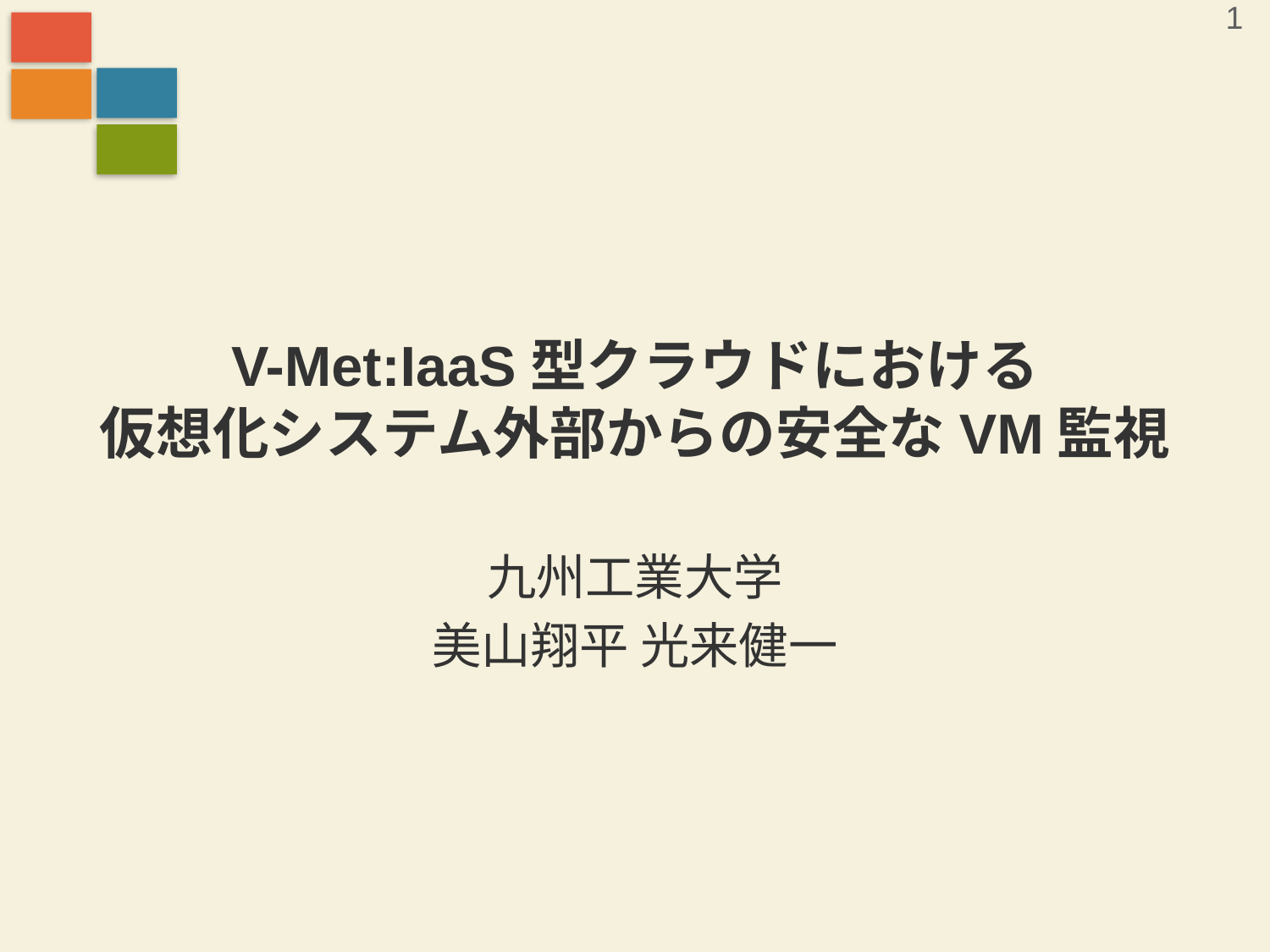

1
# V-Met:IaaS型クラウドにおける 仮想化システム外部からの安全なVM監視
九州工業大学
美山翔平 光来健一